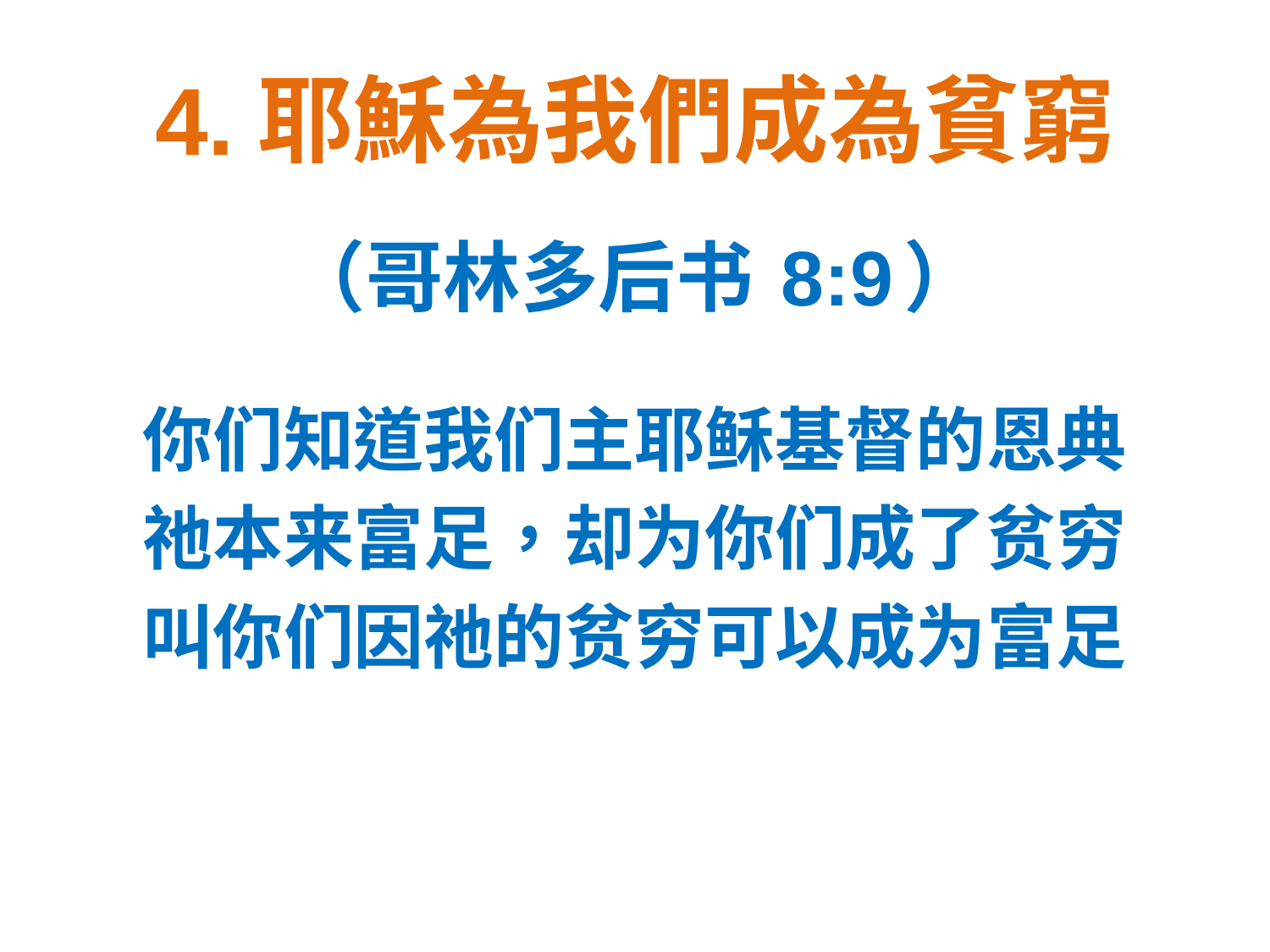

# 4.耶穌為我們成為貧窮
（哥林多后书 8:9）

你们知道我们主耶稣基督的恩典
祂本来富足，却为你们成了贫穷
叫你们因祂的贫穷可以成为富足